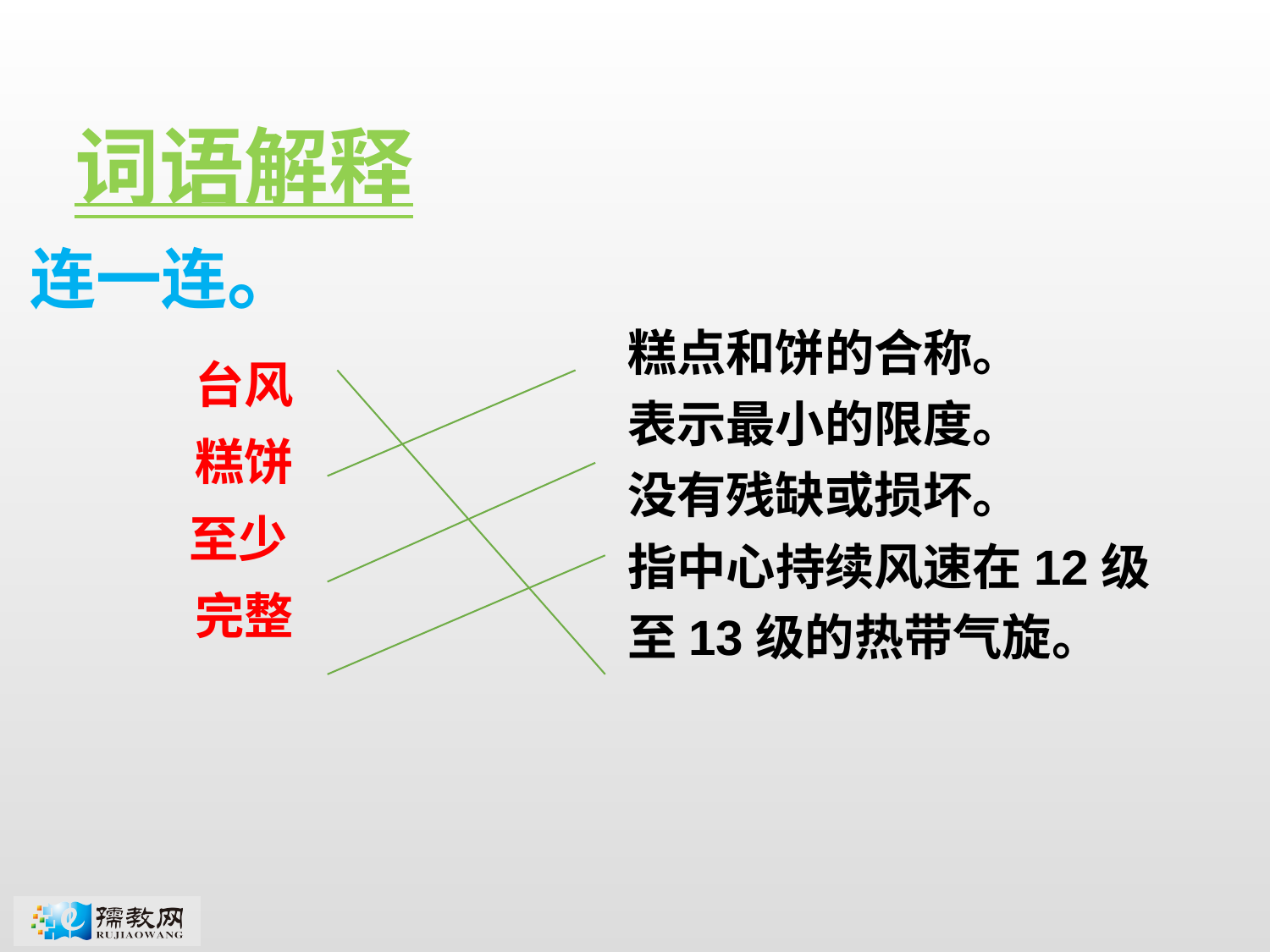

词语解释
连一连。
糕点和饼的合称。
表示最小的限度。
没有残缺或损坏。
指中心持续风速在12级
至13级的热带气旋。
台风
糕饼
至少
完整